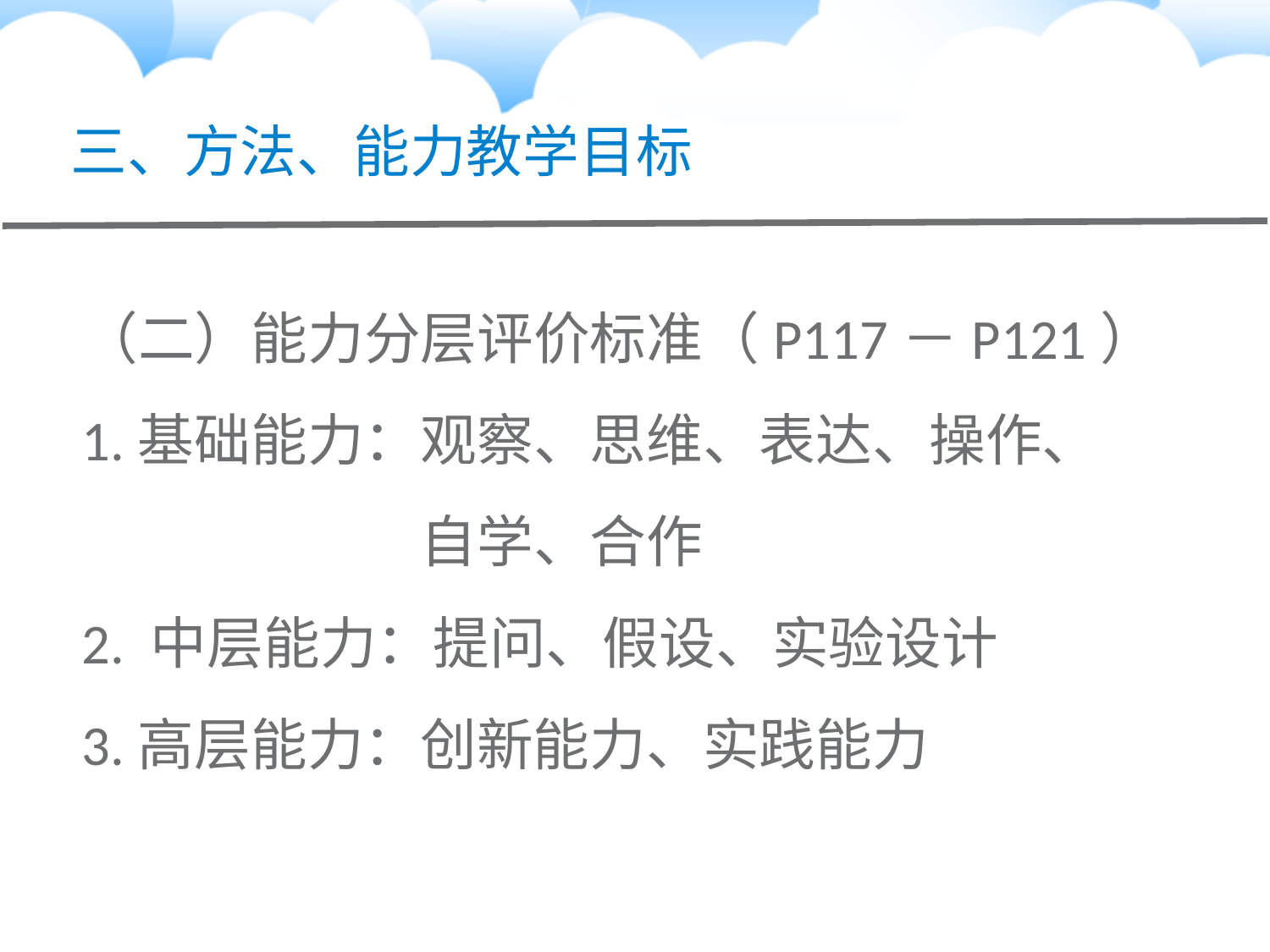

# 三、方法、能力教学目标
（二）能力分层评价标准（P117－P121）
1.基础能力：观察、思维、表达、操作、
　　　　　　自学、合作
2. 中层能力：提问、假设、实验设计
3.高层能力：创新能力、实践能力